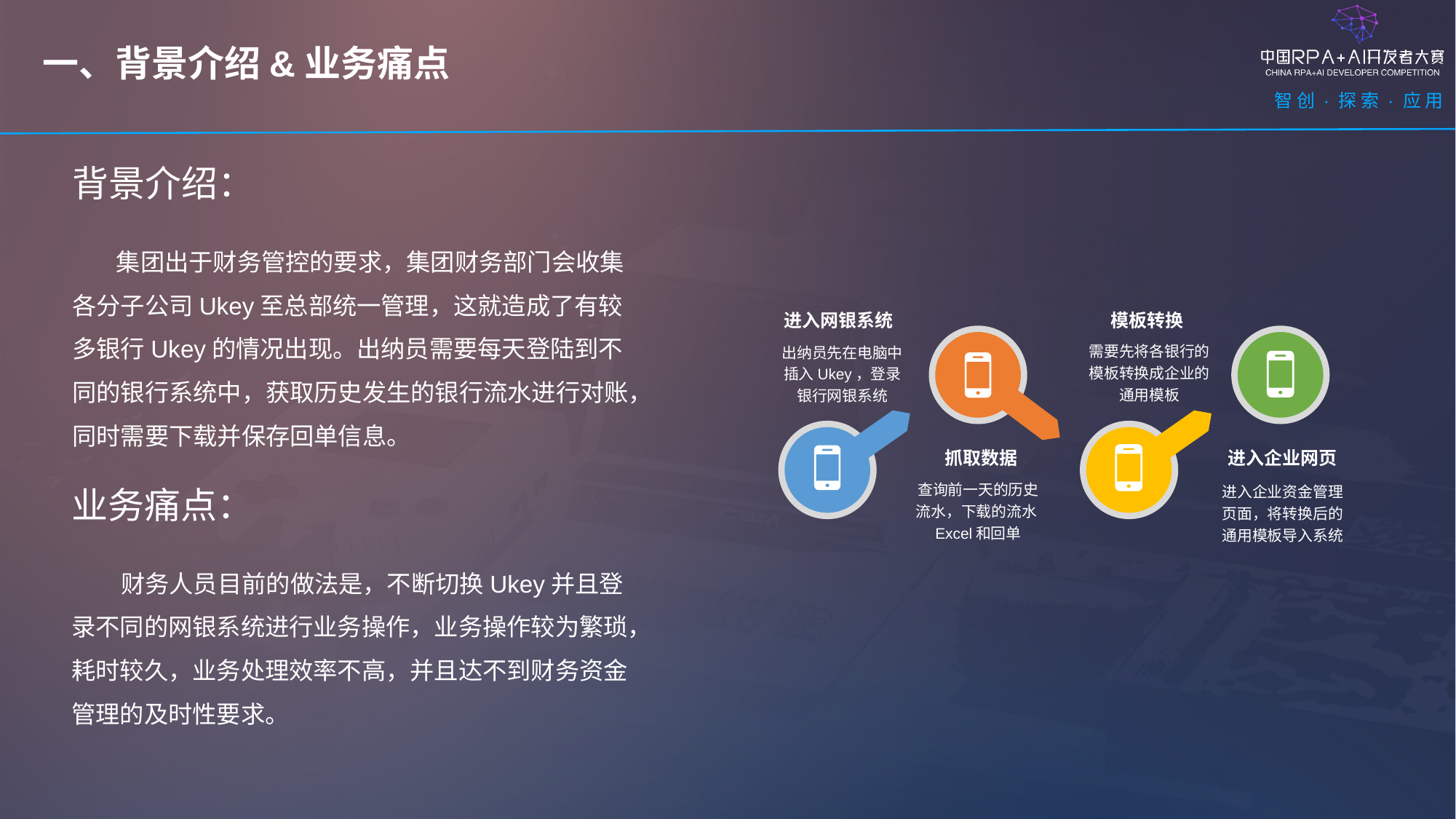

一、背景介绍&业务痛点
背景介绍：
       集团出于财务管控的要求，集团财务部门会收集各分子公司Ukey至总部统一管理，这就造成了有较多银行Ukey的情况出现。出纳员需要每天登陆到不同的银行系统中，获取历史发生的银行流水进行对账，同时需要下载并保存回单信息。
进入网银系统
出纳员先在电脑中插入Ukey，登录银行网银系统
模板转换
需要先将各银行的模板转换成企业的通用模板

抓取数据
进入企业网页
查询前一天的历史流水，下载的流水Excel和回单
进入企业资金管理页面，将转换后的通用模板导入系统
业务痛点：
        财务人员目前的做法是，不断切换Ukey并且登录不同的网银系统进行业务操作，业务操作较为繁琐，耗时较久，业务处理效率不高，并且达不到财务资金管理的及时性要求。